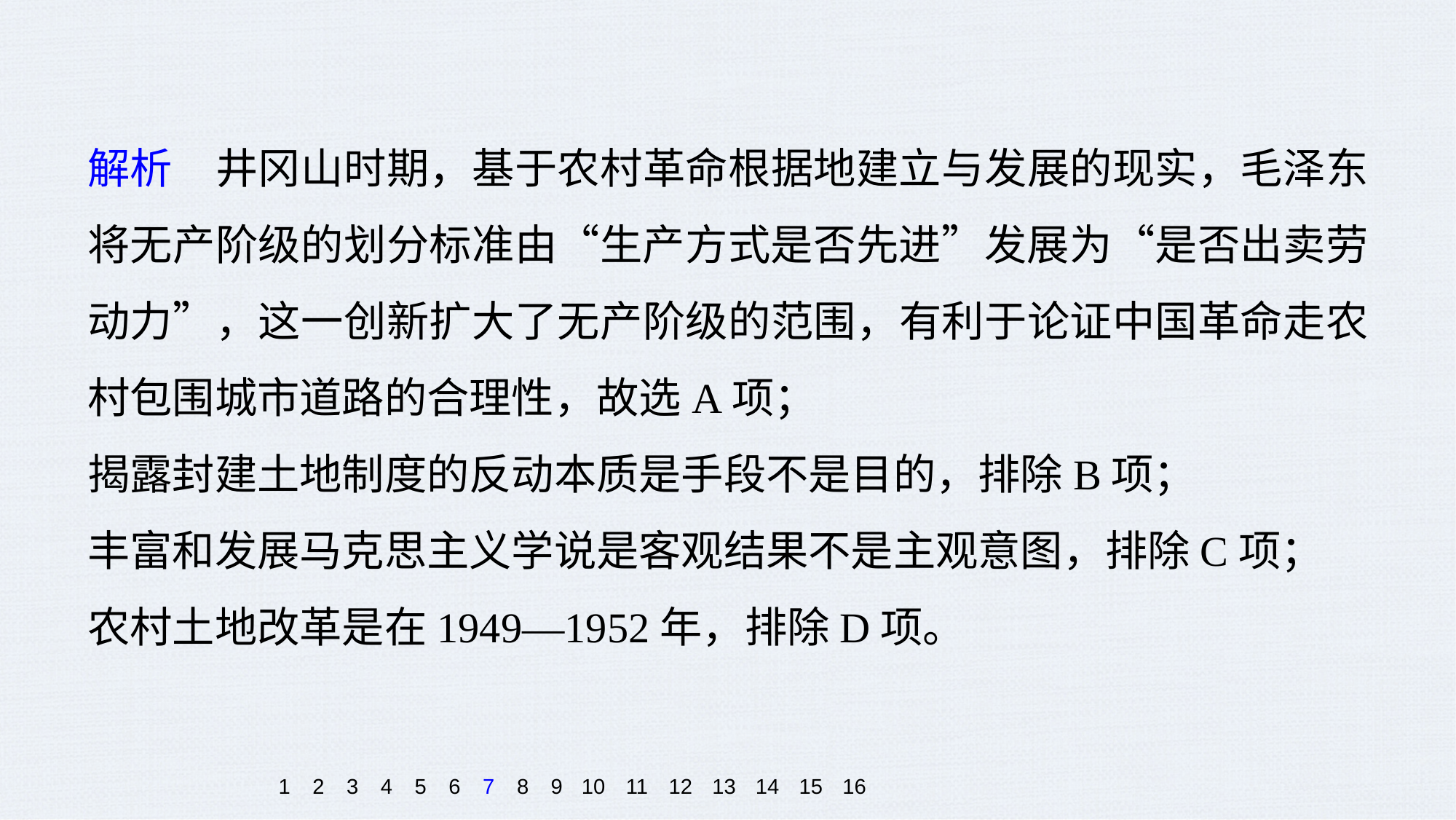

解析　井冈山时期，基于农村革命根据地建立与发展的现实，毛泽东将无产阶级的划分标准由“生产方式是否先进”发展为“是否出卖劳动力”，这一创新扩大了无产阶级的范围，有利于论证中国革命走农村包围城市道路的合理性，故选A项；
揭露封建土地制度的反动本质是手段不是目的，排除B项；
丰富和发展马克思主义学说是客观结果不是主观意图，排除C项；
农村土地改革是在1949—1952年，排除D项。
1
2
3
4
5
6
7
8
9
10
11
12
13
14
15
16